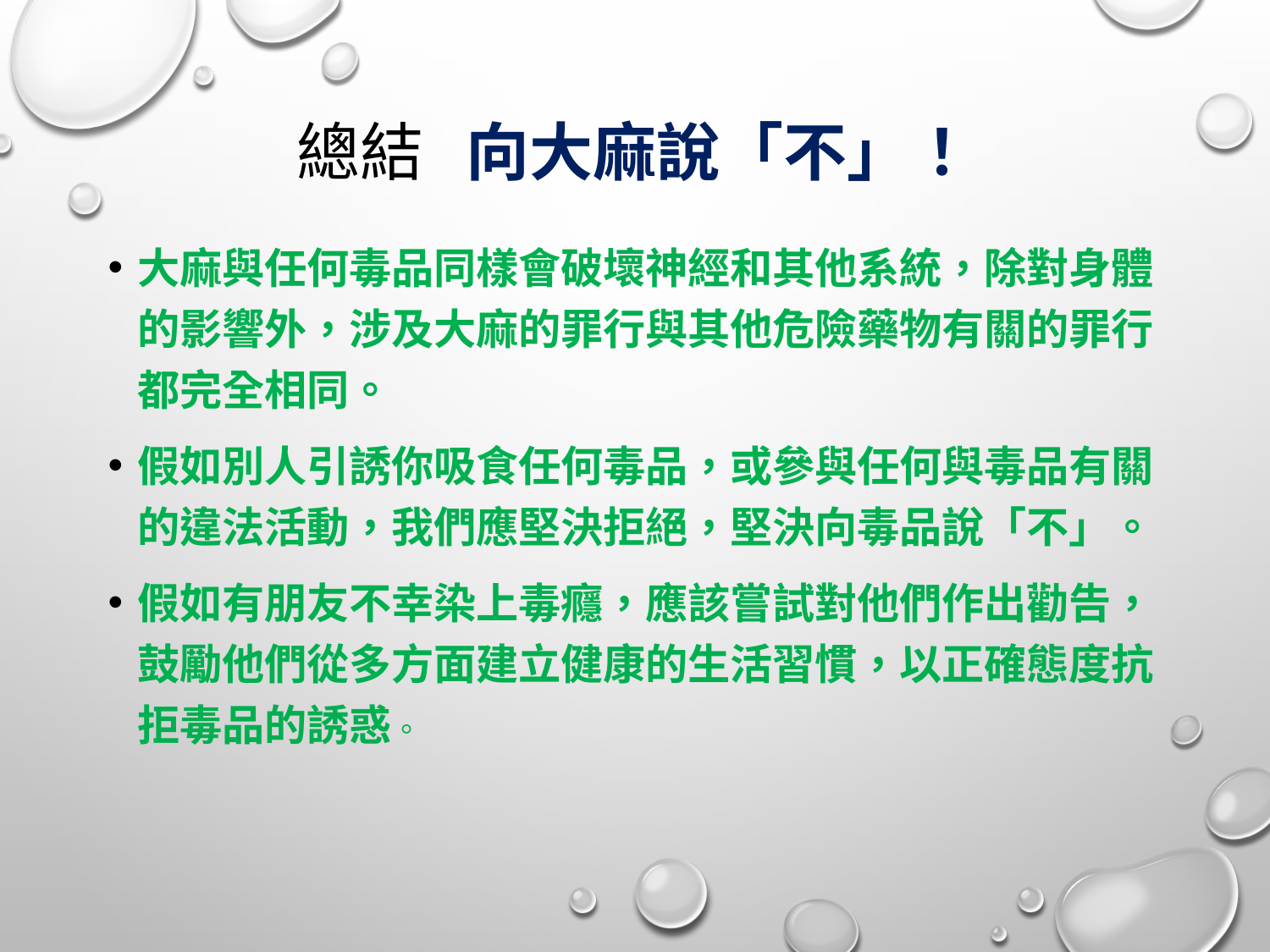

# 總結   向大麻說「不」！
大麻與任何毒品同樣會破壞神經和其他系統，除對身體的影響外，涉及大麻的罪行與其他危險藥物有關的罪行都完全相同。
假如別人引誘你吸食任何毒品，或參與任何與毒品有關的違法活動，我們應堅決拒絕，堅決向毒品說「不」。
假如有朋友不幸染上毒癮，應該嘗試對他們作出勸告，鼓勵他們從多方面建立健康的生活習慣，以正確態度抗拒毒品的誘惑。